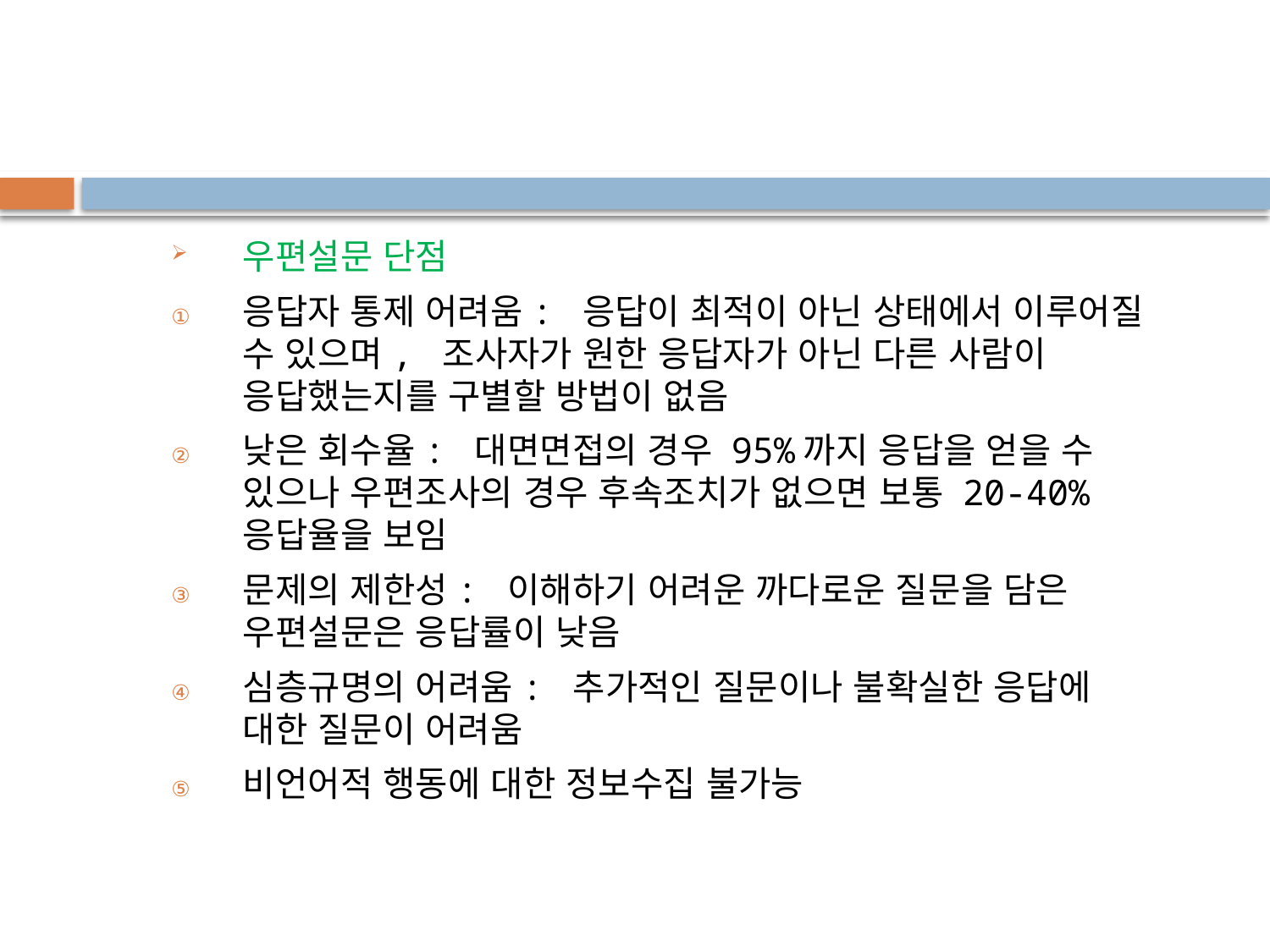

우편설문 단점
응답자 통제 어려움: 응답이 최적이 아닌 상태에서 이루어질 수 있으며, 조사자가 원한 응답자가 아닌 다른 사람이 응답했는지를 구별할 방법이 없음
낮은 회수율: 대면면접의 경우 95%까지 응답을 얻을 수 있으나 우편조사의 경우 후속조치가 없으면 보통 20-40% 응답율을 보임
문제의 제한성: 이해하기 어려운 까다로운 질문을 담은 우편설문은 응답률이 낮음
심층규명의 어려움: 추가적인 질문이나 불확실한 응답에 대한 질문이 어려움
비언어적 행동에 대한 정보수집 불가능